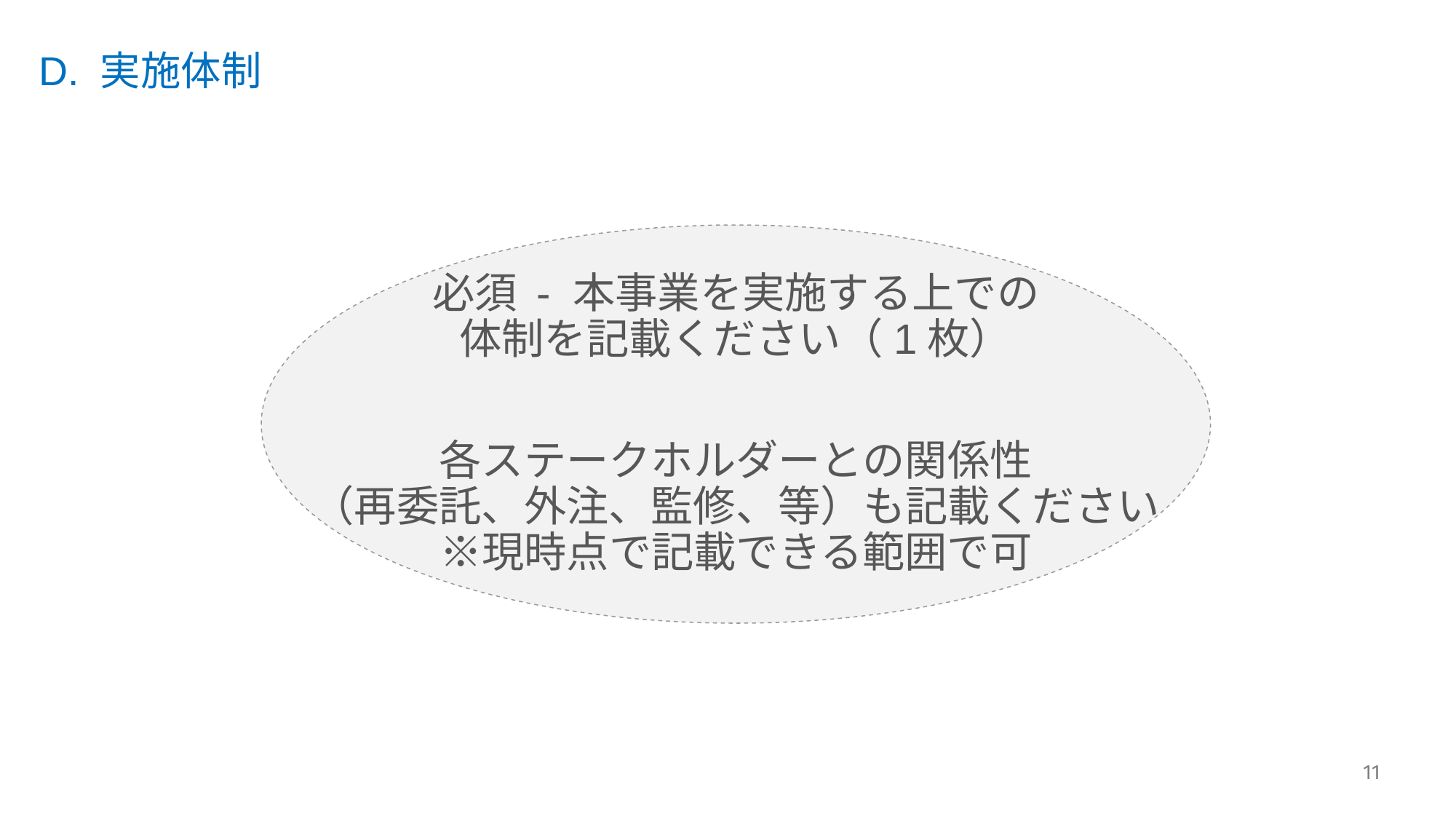

D. 実施体制
必須 - 本事業を実施する上での
体制を記載ください（1枚）

各ステークホルダーとの関係性
（再委託、外注、監修、等）も記載ください
※現時点で記載できる範囲で可